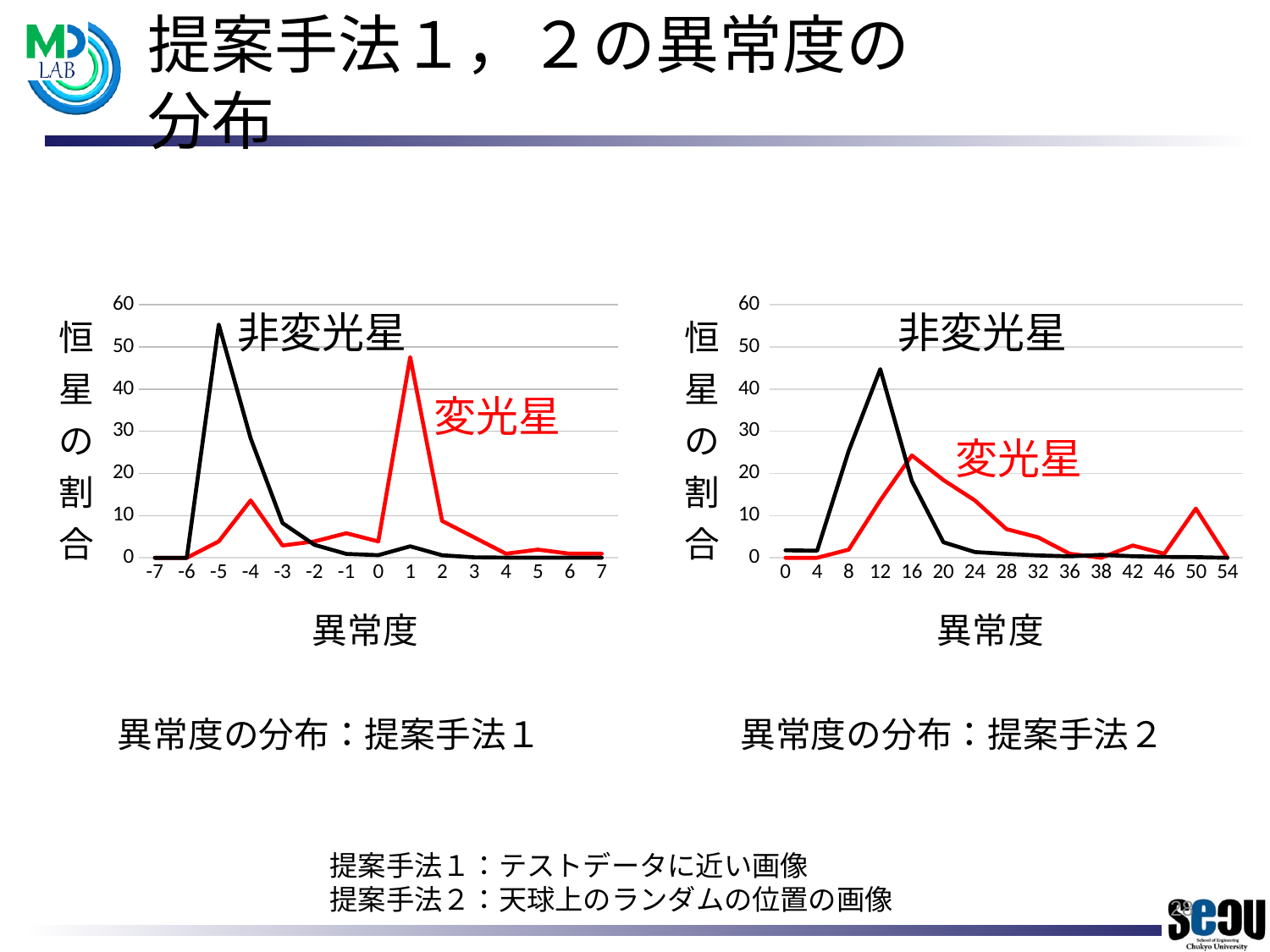

# 提案手法１，２の異常度の分布

### Chart

| Category | 変光星 | 非変光星 |
|---|---|---|
| -7 | 0.0 | 0.0 |
| -6 | 0.0 | 0.0 |
| -5 | 3.8834951456310676 | 55.307485867641184 |
| -4 | 13.592233009708737 | 28.3218180779992 |
| -3 | 2.912621359223301 | 8.228173356934848 |
| -2 | 3.8834951456310676 | 3.0605835664934617 |
| -1 | 5.825242718446602 | 0.9193170787415063 |
| 0 | 3.8834951456310676 | 0.6223947924399018 |
| 1 | 47.57281553398058 | 2.7236909724204876 |
| 2 | 8.737864077669903 | 0.5938445726032091 |
| 3 | 4.854368932038835 | 0.10849083537943242 |
| 4 | 0.9708737864077669 | 0.04568035173870839 |
| 5 | 1.9417475728155338 | 0.02855021983669274 |
| 6 | 0.9708737864077669 | 0.017130131902015646 |
| 7 | 0.9708737864077669 | 0.022840175869354194 |

### Chart

| Category | 変光星 | 非変光星 |
|---|---|---|
| 0 | 0.0 | 1.77011362987495 |
| 4 | 0.0 | 1.6787529263975334 |
| 8 | 1.9417475728155338 | 25.341175127048476 |
| 12 | 13.592233009708737 | 44.71535430822817 |
| 16 | 24.271844660194176 | 18.197910123907953 |
| 20 | 18.446601941747574 | 3.688688402900702 |
| 24 | 13.592233009708737 | 1.3532804202592361 |
| 28 | 6.796116504854369 | 0.9136070347741677 |
| 32 | 4.854368932038835 | 0.5652943527665163 |
| 36 | 0.9708737864077669 | 0.3483126820076515 |
| 38 | 0.0 | 0.696625364015303 |
| 42 | 2.912621359223301 | 0.3768629018443442 |
| 46 | 0.9708737864077669 | 0.2112716267915263 |
| 50 | 11.650485436893204 | 0.1427510991834637 |
| 54 | 0.0 | 0.0 |
非変光星
非変光星
変光星
変光星
異常度の分布：提案手法１
異常度の分布：提案手法２
提案手法１：テストデータに近い画像
提案手法２：天球上のランダムの位置の画像
28